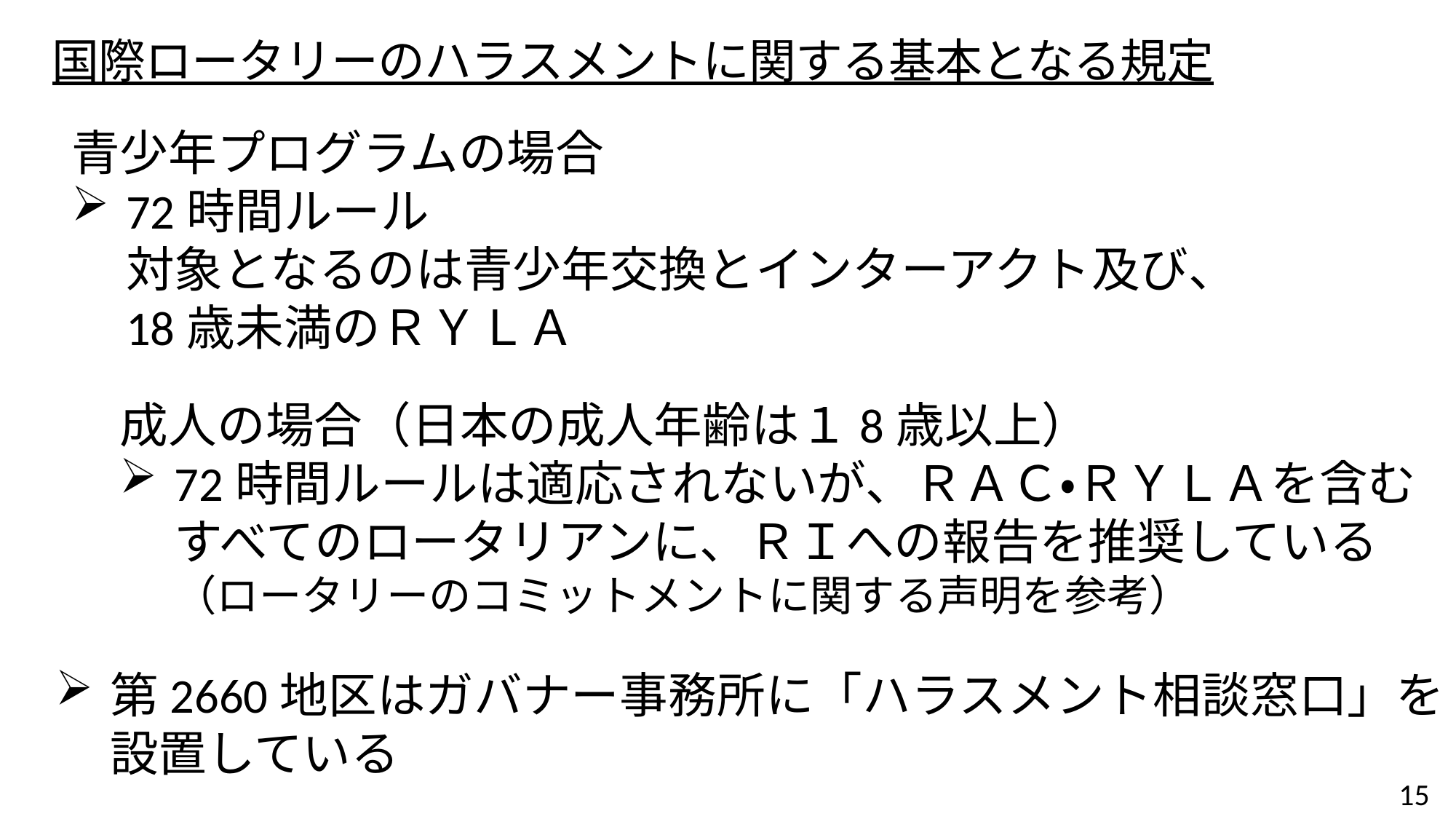

国際ロータリーのハラスメントに関する基本となる規定
青少年プログラムの場合
72時間ルール
対象となるのは青少年交換とインターアクト及び、
18歳未満のＲＹＬＡ
成人の場合（日本の成人年齢は１8歳以上）
72時間ルールは適応されないが、ＲＡＣ・ＲＹＬＡを含む
すべてのロータリアンに、ＲＩへの報告を推奨している
（ロータリーのコミットメントに関する声明を参考）
第2660地区はガバナー事務所に「ハラスメント相談窓口」を
設置している
15